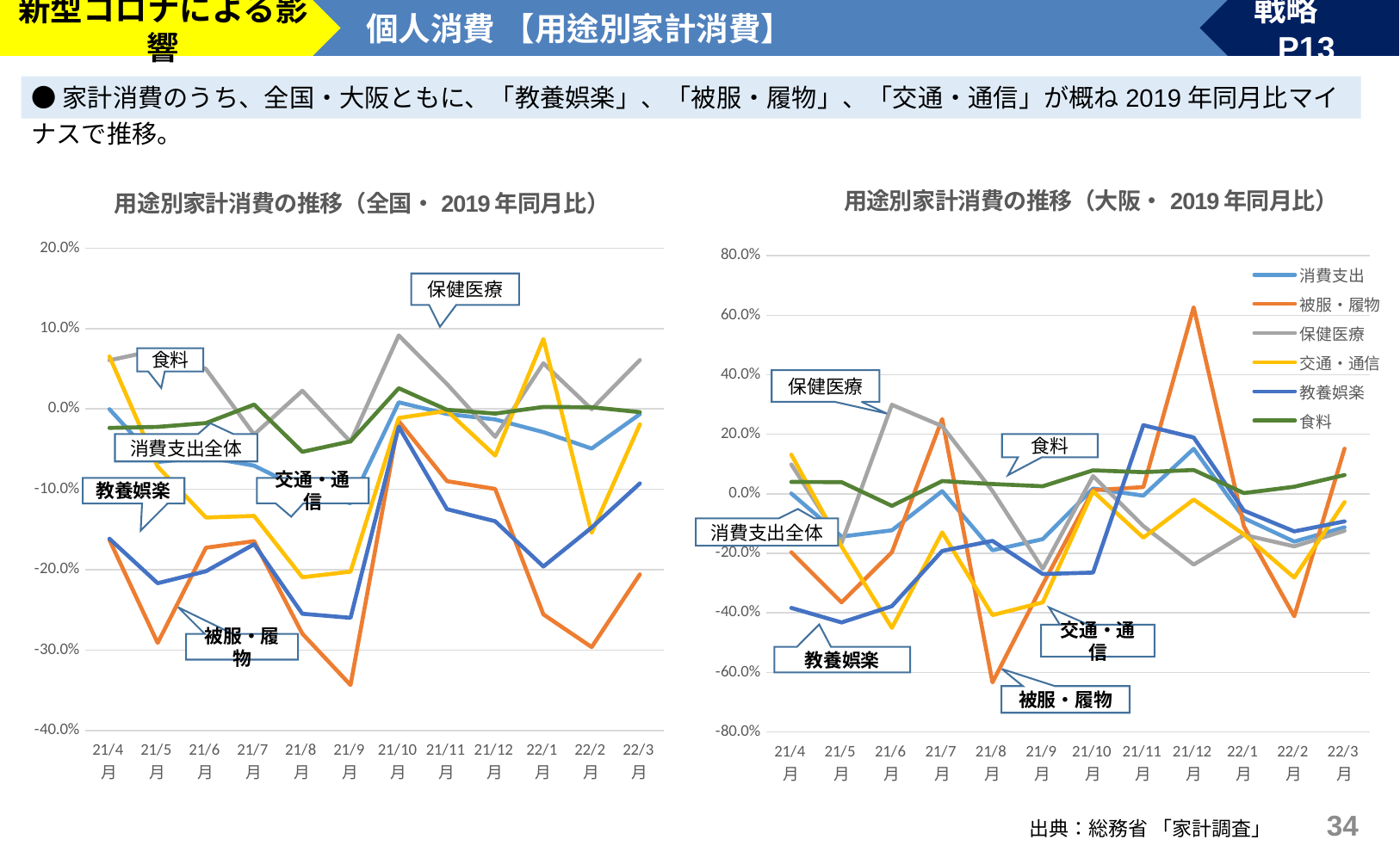

新型コロナによる影響
個人消費 【用途別家計消費】
戦略　P13
●家計消費のうち、全国・大阪ともに、「教養娯楽」、「被服・履物」、「交通・通信」が概ね2019年同月比マイナスで推移。

### Chart: 用途別家計消費の推移（大阪・2019年同月比）

| Category | 消費支出 | 被服・履物 | 保健医療 | 交通・通信 | 教養娯楽 | 食料 |
|---|---|---|---|---|---|---|
| 21/4月 | 0.001089255774356701 | -0.19632238587503426 | 0.09873701238101162 | 0.13154609141985163 | -0.3832782303418658 | 0.04008399564073262 |
| 21/5月 | -0.14360444258970473 | -0.3646688299293759 | -0.16518212759794337 | -0.17676362420595115 | -0.43204011612562676 | 0.03946864397504646 |
| 21/6月 | -0.1224844429648545 | -0.19610655737704918 | 0.2992260061919505 | -0.4500943958664547 | -0.37747413624829207 | -0.04041625998377851 |
| 21/7月 | 0.008997888582101599 | 0.25141428759373774 | 0.22746970902980457 | -0.12959335314779785 | -0.1919549415838947 | 0.04295421785983944 |
| 21/8月 | -0.189637761013688 | -0.6332598147331274 | 0.009346610761705065 | -0.40734802939211756 | -0.15805892547660316 | 0.03306394258744416 |
| 21/9月 | -0.152097249943276 | -0.30438134395477323 | -0.25176142880550545 | -0.36464954288202 | -0.26938670204924076 | 0.02563187394247035 |
| 21/10月 | 0.01773766920802866 | 0.012106072252113798 | 0.05983058403923325 | 0.008301158301158296 | -0.26463433176220164 | 0.07902477805750618 |
| 21/11月 | -0.006147069045654985 | 0.022629124201070994 | -0.10824108241082409 | -0.14733150456613076 | 0.23080315577987953 | 0.07290547798066593 |
| 21/12月 | 0.15145988006853228 | 0.6267173593709496 | -0.23768528707359704 | -0.01936370927701181 | 0.18930778513182434 | 0.08024671766062563 |
| 22/1月 | -0.08184002276435653 | -0.10883157483391948 | -0.13781341631260846 | -0.13602194229987807 | -0.05657975774994872 | 0.002509393629592349 |
| 22/2月 | -0.1604129722908213 | -0.411465557096625 | -0.17646278360090217 | -0.2812608604990616 | -0.1260857919106111 | 0.023840359455530535 |
| 22/3月 | -0.11250116402660082 | 0.1517025167639119 | -0.12402395572738989 | -0.027795206424896524 | -0.09256453856855773 | 0.06329292540568288 |

### Chart: 用途別家計消費の推移（全国・2019年同月比）

| Category | 消費支出 | 被服・履物 | 保健医療 | 交通・通信 | 教養娯楽 | 食料 |
|---|---|---|---|---|---|---|
| 21/4月 | -0.00030883056160668776 | -0.16302930179984354 | 0.060539475678133 | 0.06525171837265464 | -0.1614665076275975 | -0.02353381614448191 |
| 21/5月 | -0.06592866092169847 | -0.2910363694882523 | 0.07337987555015935 | -0.07174528196787056 | -0.2167747914735867 | -0.02227047835260154 |
| 21/6月 | -0.05994250258232747 | -0.17262494371904546 | 0.04973895865669542 | -0.1350132560271563 | -0.20191243080020127 | -0.017559262510974505 |
| 21/7月 | -0.07053529889662735 | -0.16445895522388054 | -0.03176584824524897 | -0.13309463140321587 | -0.16827521269798562 | 0.005433217741834584 |
| 21/8月 | -0.10018999281199481 | -0.27948746030007665 | 0.02264769425612756 | -0.20934179920789586 | -0.2547549920009481 | -0.053304804874645284 |
| 21/9月 | -0.11743826698468773 | -0.34335129004819964 | -0.04072607260726069 | -0.20233920676061246 | -0.25978647686832745 | -0.04031591859213457 |
| 21/10月 | 0.008313339602604497 | -0.015143763429857793 | 0.09148126463700224 | -0.011258474785965311 | -0.022019997753061404 | 0.025805369993036065 |
| 21/11月 | -0.006227467580219859 | -0.08986508191455189 | 0.030981532841777737 | -0.0023402426210716865 | -0.12466559657570897 | -0.0010817690104995004 |
| 21/12月 | -0.012987740369655887 | -0.099506385646008 | -0.03465505092562937 | -0.05798287879496655 | -0.13972525138082426 | -0.005744657468554237 |
| 22/1月 | -0.0288312608614959 | -0.2555581928950075 | 0.05679862306368322 | 0.08698060941828256 | -0.1959355958743234 | 0.0025203541691407594 |
| 22/2月 | -0.04920142166116093 | -0.29620480574893326 | -0.00030511060259341694 | -0.1539691116214147 | -0.14757120818753056 | 0.0020697274392715848 |
| 22/3月 | -0.006508791557001237 | -0.205780520849014 | 0.06083786102373456 | -0.01916885537575197 | -0.09263558392983817 | -0.003984956788124827 |
保健医療
食料
食料
消費支出全体
教養娯楽
交通・通信
交通・通信
被服・履物
教養娯楽
被服・履物
34
出典：総務省 「家計調査」